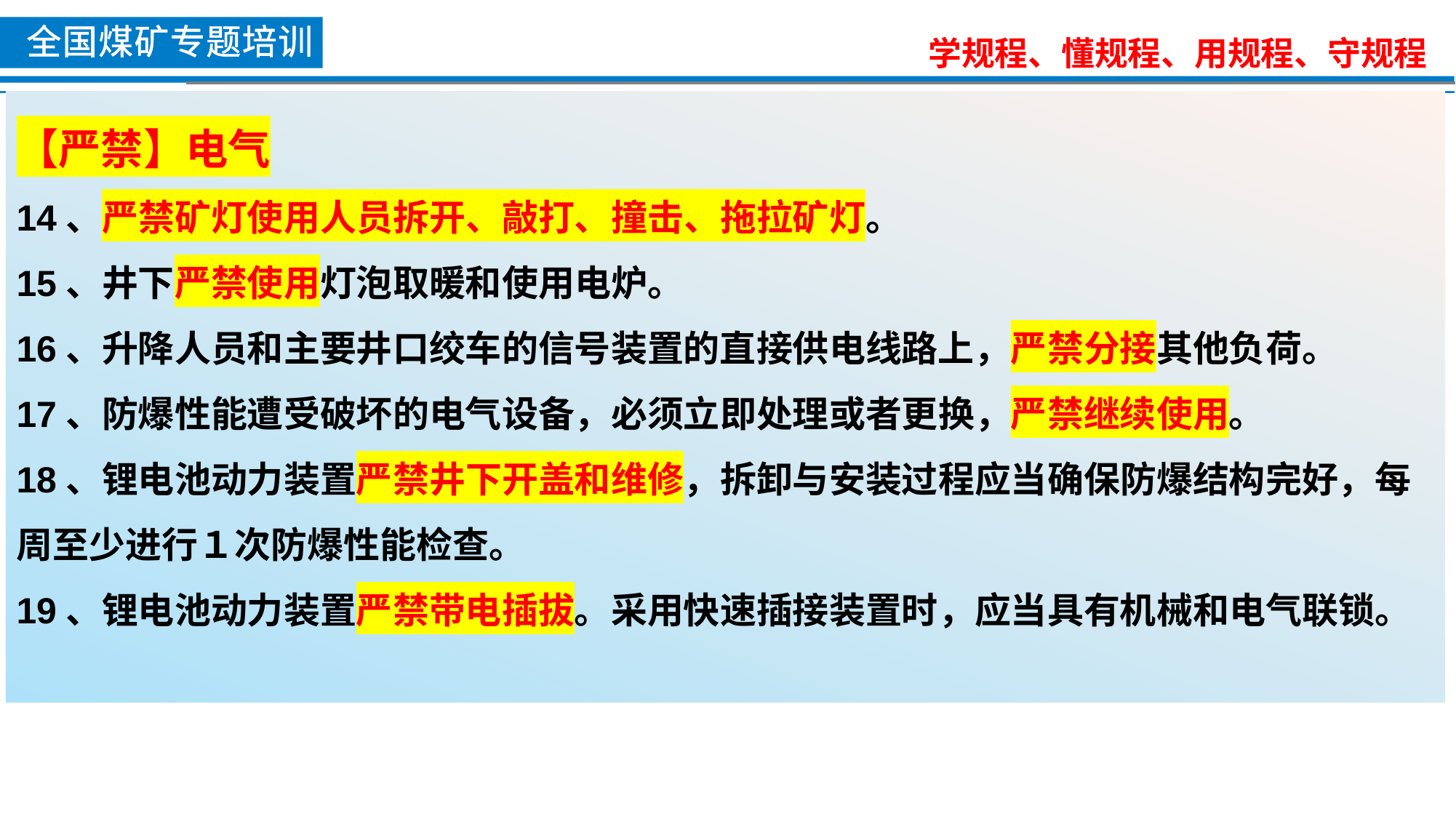

【严禁】电气
14、严禁矿灯使用人员拆开、敲打、撞击、拖拉矿灯。
15、井下严禁使用灯泡取暖和使用电炉。
16、升降人员和主要井口绞车的信号装置的直接供电线路上，严禁分接其他负荷。
17、防爆性能遭受破坏的电气设备，必须立即处理或者更换，严禁继续使用。
18、锂电池动力装置严禁井下开盖和维修，拆卸与安装过程应当确保防爆结构完好，每周至少进行１次防爆性能检查。
19、锂电池动力装置严禁带电插拔。采用快速插接装置时，应当具有机械和电气联锁。